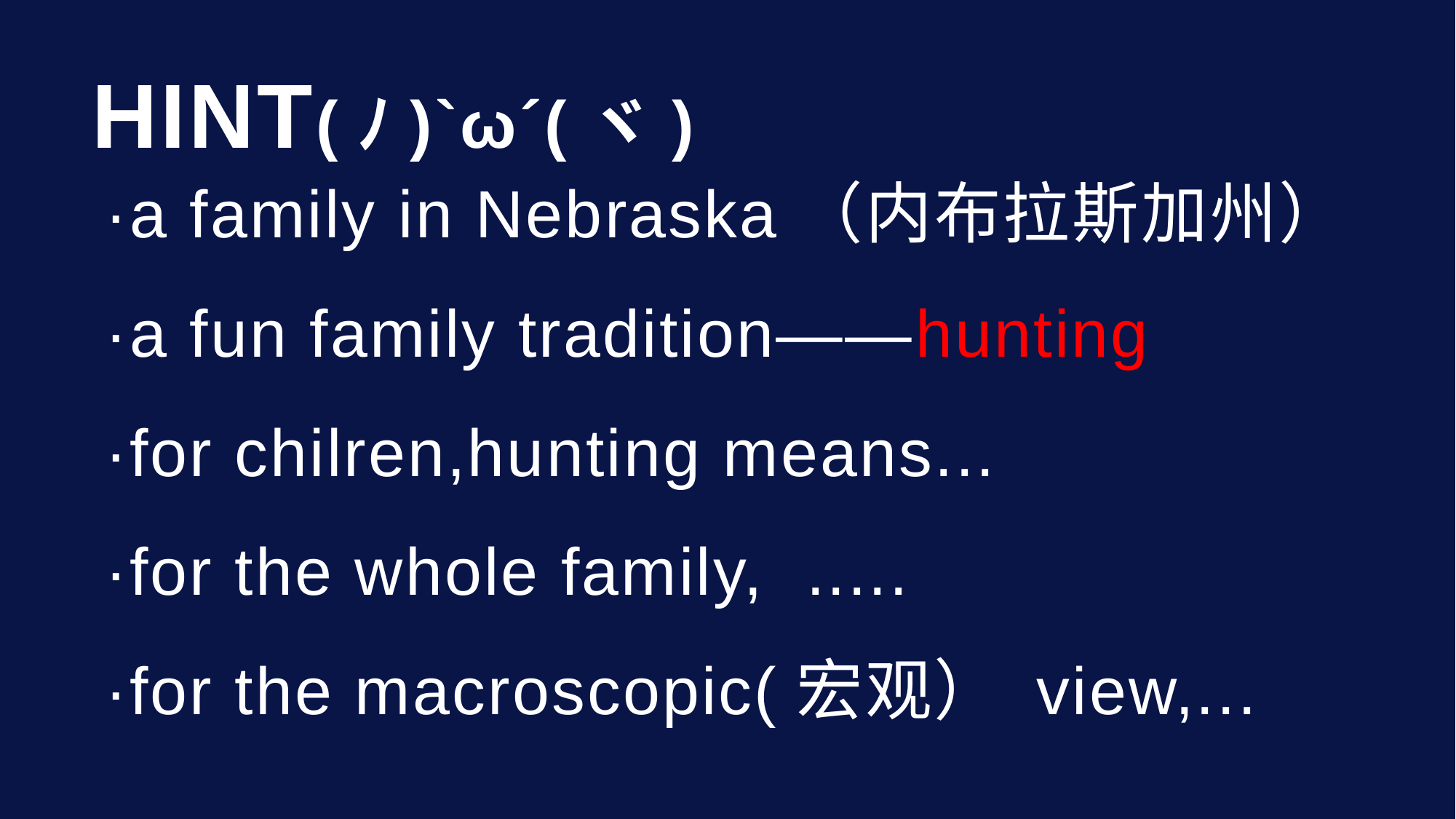

# HINT(ﾉ)`ω´(ヾ) ​​​
·a family in Nebraska（内布拉斯加州）
·a fun family tradition——hunting
·for chilren,hunting means...
·for the whole family,  .....
·for the macroscopic(宏观） view,...